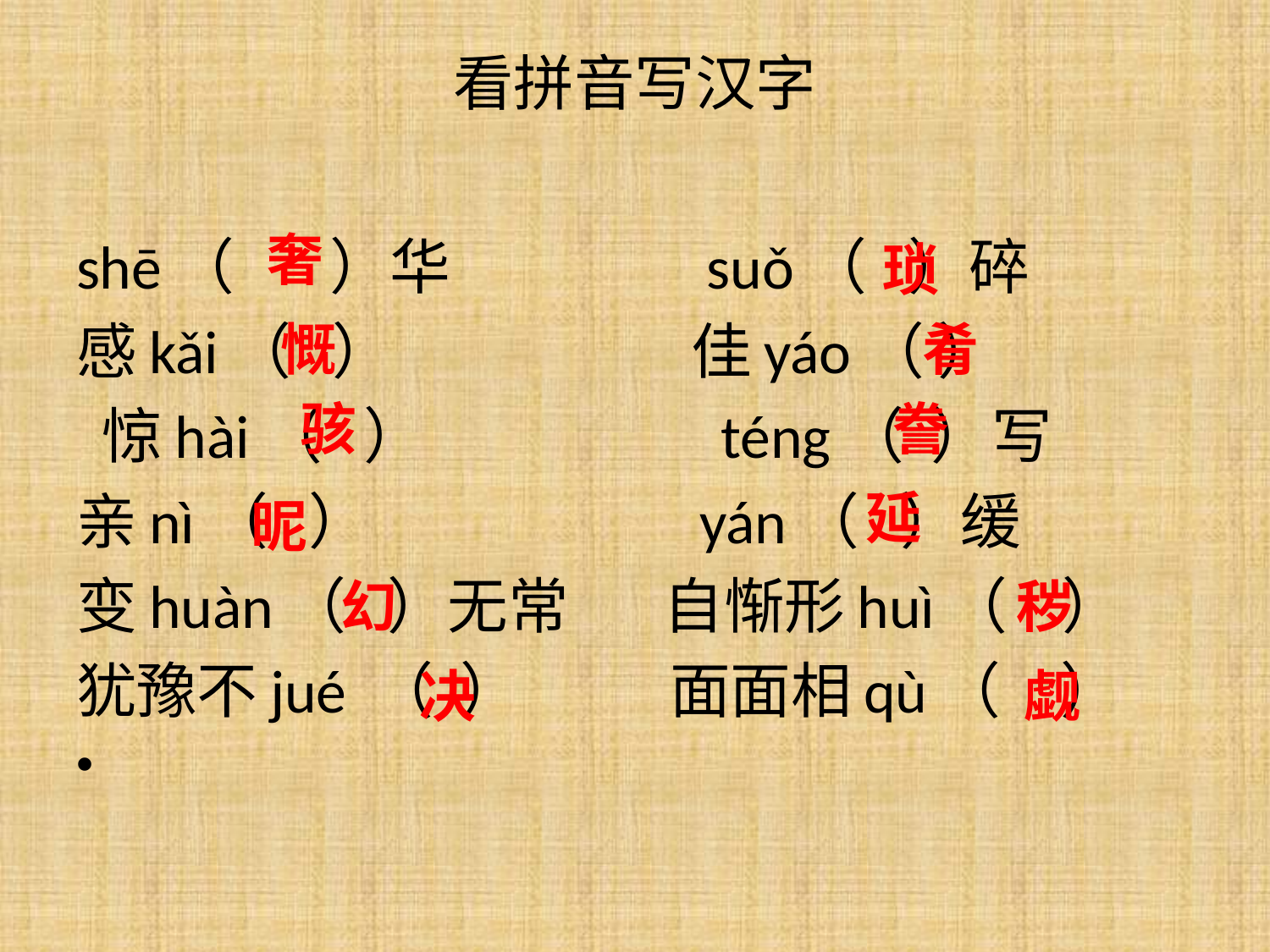

# 看拼音写汉字
奢
shē（       ）华                  suǒ（   ）碎
感kǎi（   ）                      佳yáo（ ）
 惊hài（   ）                     téng（  ）写
亲nì（   ）　                   yán（   ）缓
变huàn（   ）无常       自惭形huì（    ）
犹豫不jué （  ）           面面相qù（　）

琐
慨
肴
骇
誊

延
昵
幻
秽
决
觑